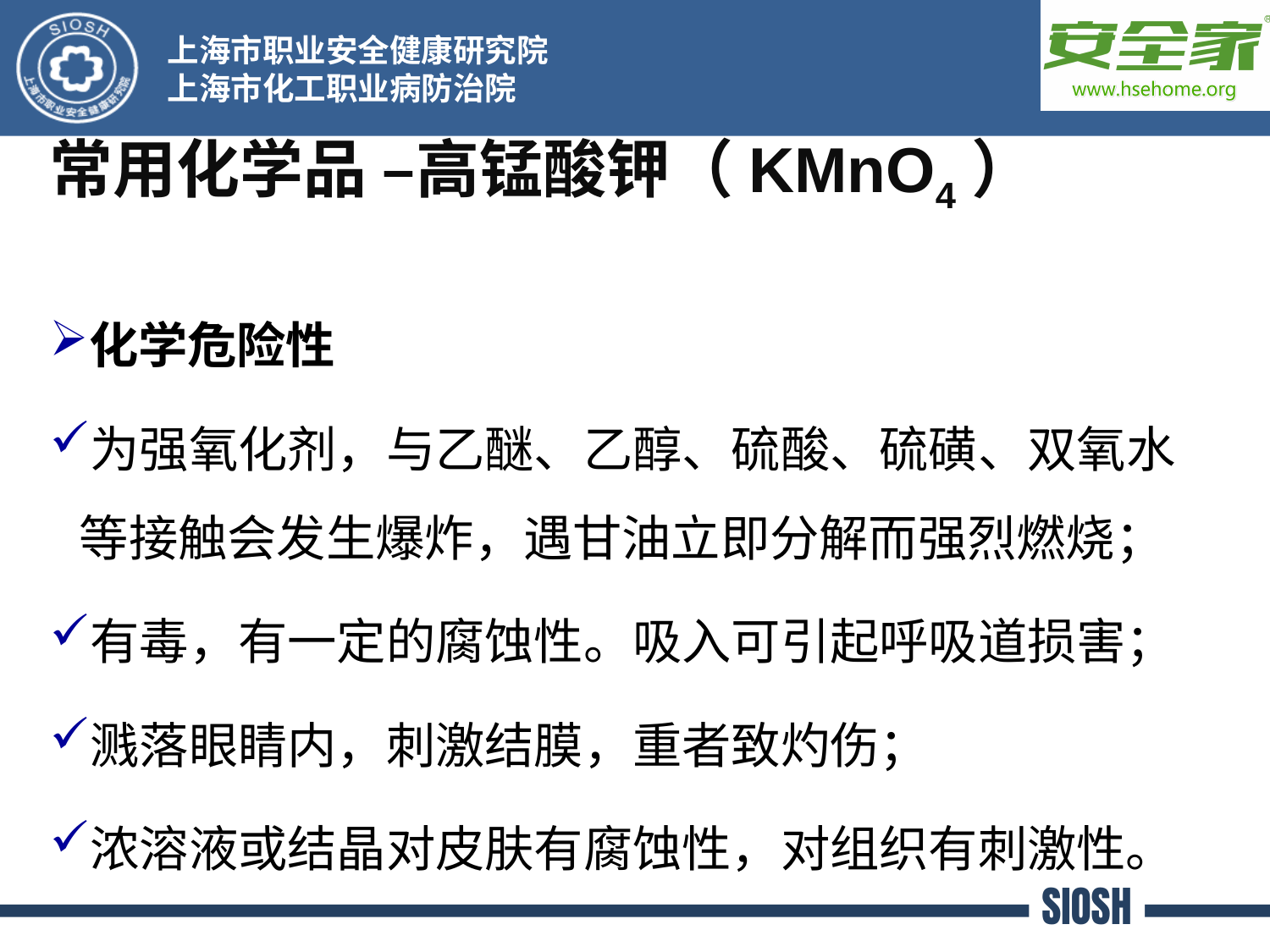

常用化学品 –高锰酸钾（KMnO4）

化学危险性
为强氧化剂，与乙醚、乙醇、硫酸、硫磺、双氧水等接触会发生爆炸，遇甘油立即分解而强烈燃烧；
有毒，有一定的腐蚀性。吸入可引起呼吸道损害；
溅落眼睛内，刺激结膜，重者致灼伤；
浓溶液或结晶对皮肤有腐蚀性，对组织有刺激性。